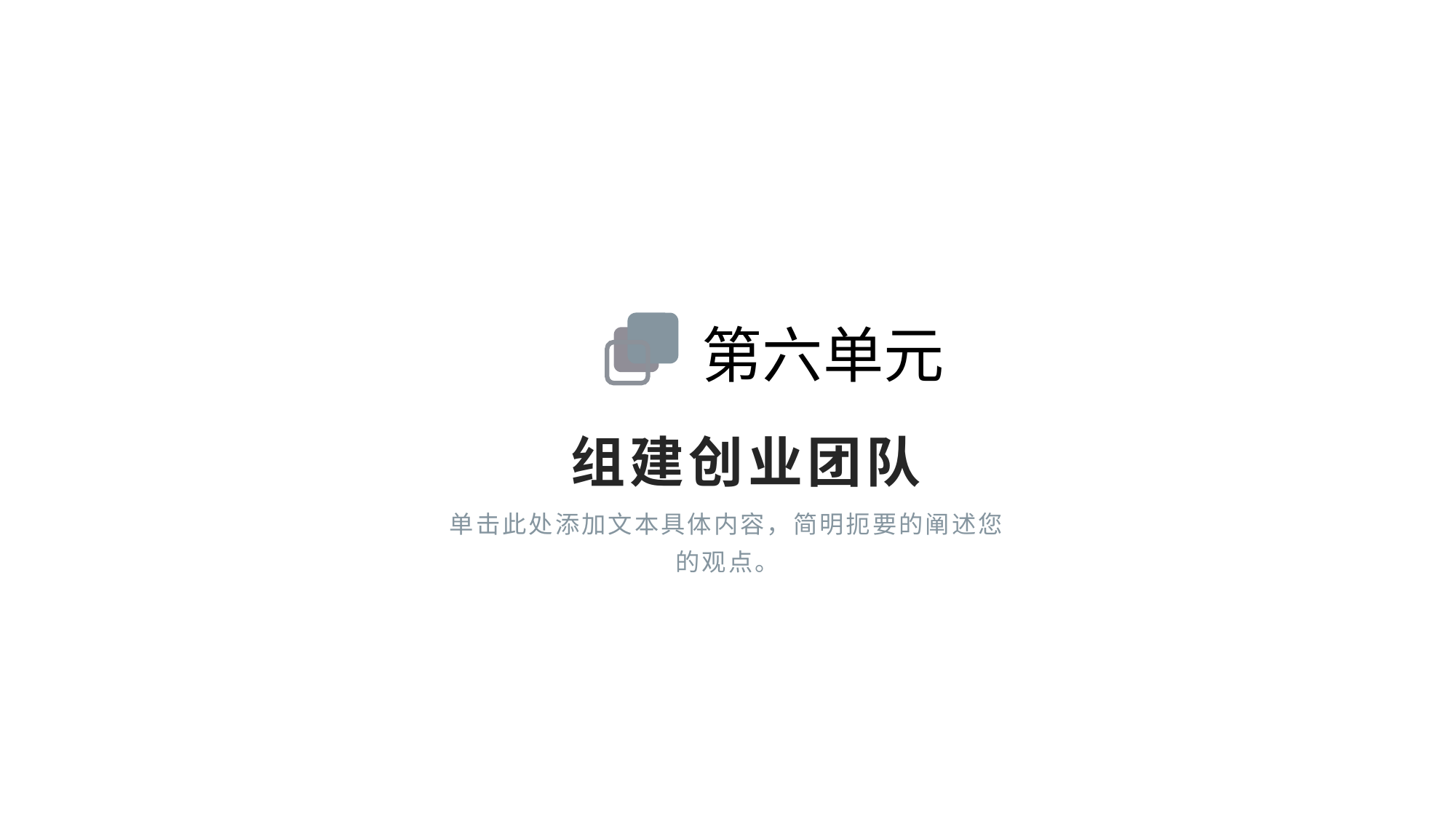

第六单元
# 组建创业团队
单击此处添加文本具体内容，简明扼要的阐述您的观点。